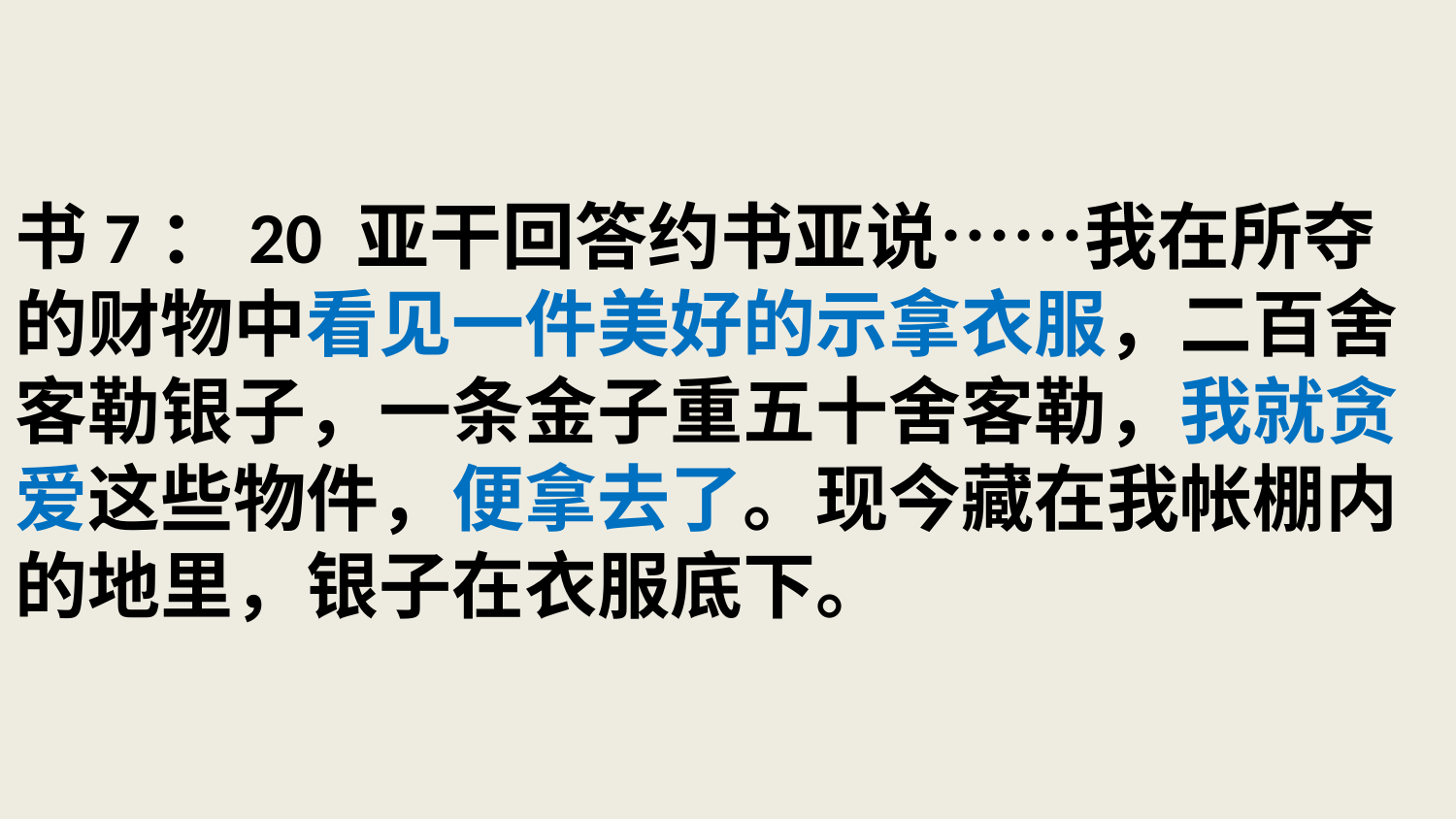

# 书7：20 亚干回答约书亚说……我在所夺的财物中看见一件美好的示拿衣服，二百舍客勒银子，一条金子重五十舍客勒，我就贪爱这些物件，便拿去了。现今藏在我帐棚内的地里，银子在衣服底下。